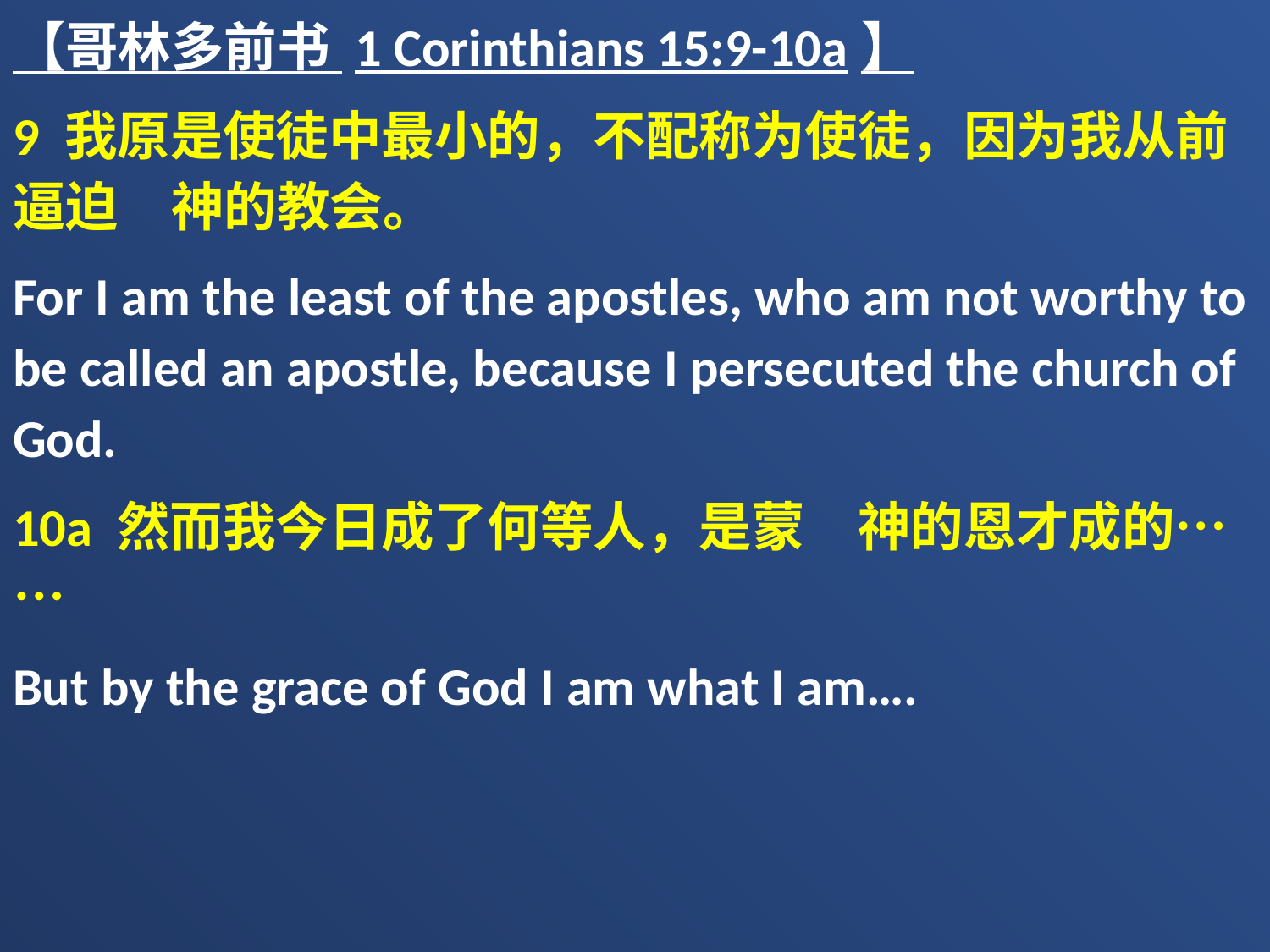

【哥林多前书 1 Corinthians 15:9-10a】
9 我原是使徒中最小的，不配称为使徒，因为我从前逼迫　神的教会。
For I am the least of the apostles, who am not worthy to be called an apostle, because I persecuted the church of God.
10a 然而我今日成了何等人，是蒙　神的恩才成的……
But by the grace of God I am what I am….